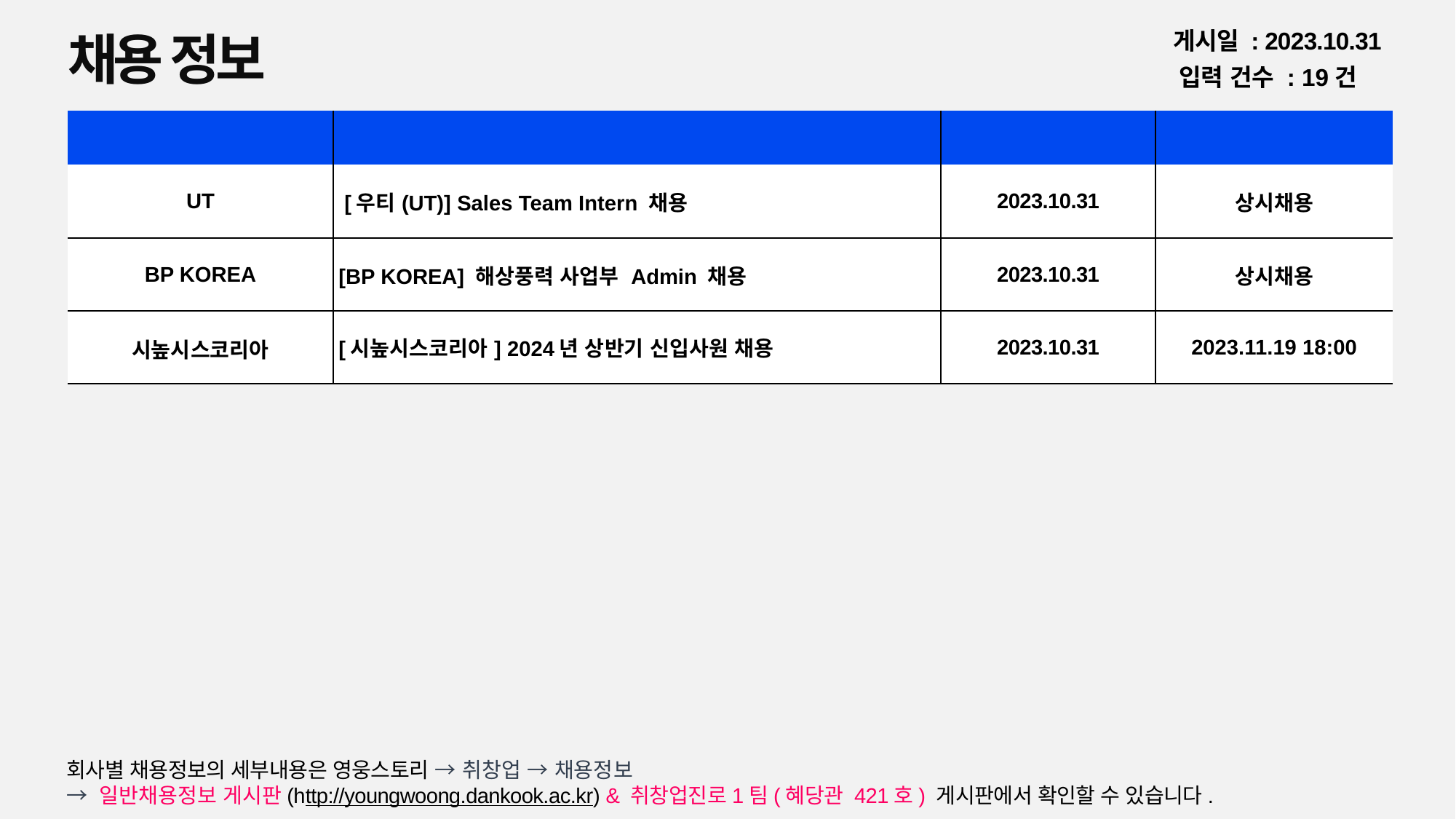

채용 정보
게시일 : 2023.10.31
입력 건수 : 19건
| 회사명 | 공고명 | 등록일 | 마감일 |
| --- | --- | --- | --- |
| UT | [우티(UT)] Sales Team Intern 채용 | 2023.10.31 | 상시채용 |
| BP KOREA | [BP KOREA] 해상풍력 사업부 Admin 채용 | 2023.10.31 | 상시채용 |
| 시높시스코리아 | [시높시스코리아] 2024년 상반기 신입사원 채용 | 2023.10.31 | 2023.11.19 18:00 |
회사별 채용정보의 세부내용은 영웅스토리 → 취창업 → 채용정보
→ 일반채용정보 게시판(http://youngwoong.dankook.ac.kr) & 취창업진로1팀(혜당관 421호) 게시판에서 확인할 수 있습니다.